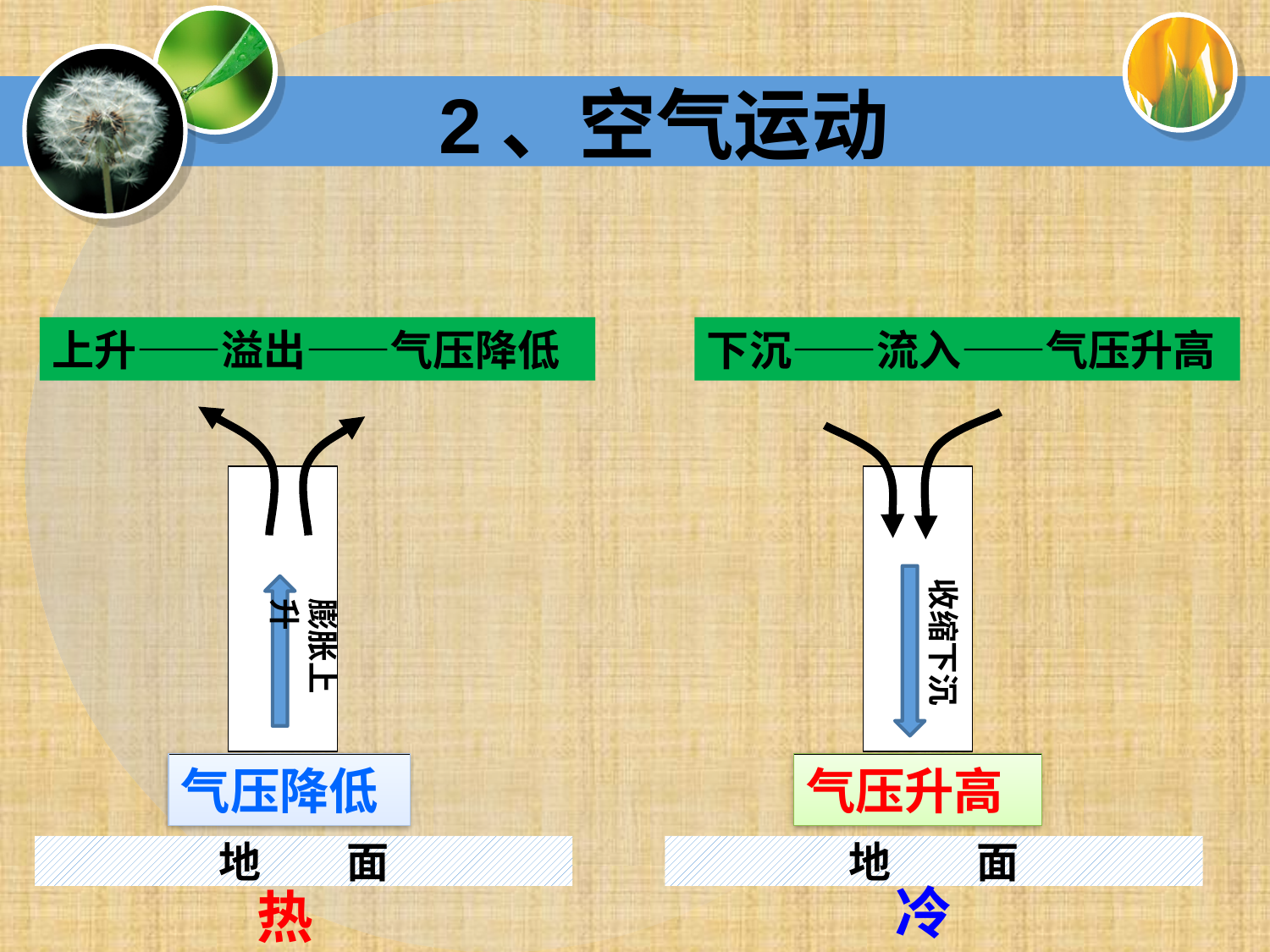

2、空气运动
上升——溢出——气压降低
下沉——流入——气压升高

收缩下沉
冷

膨胀上升
热
气压降低
气压升高
地         面
地         面